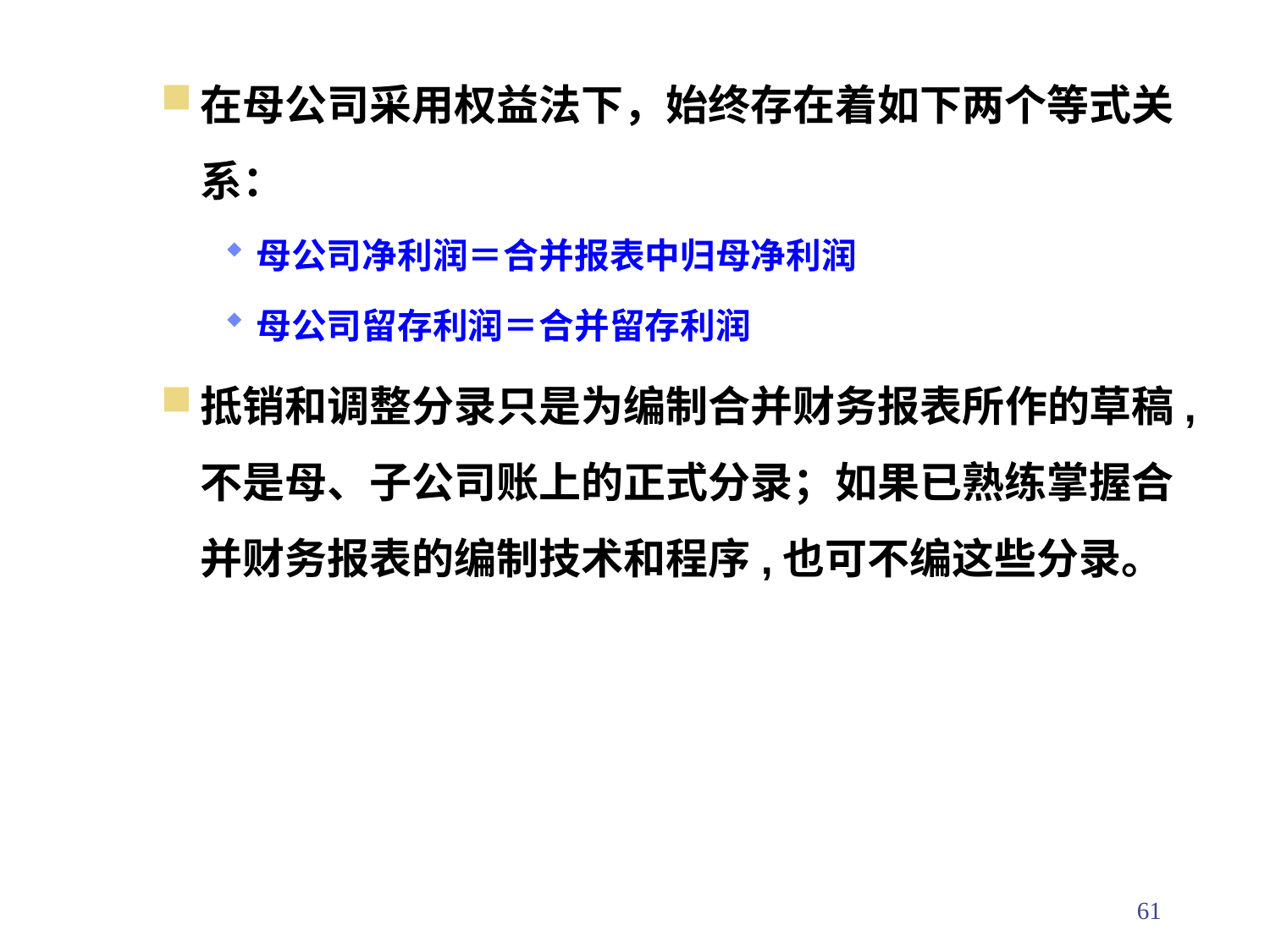

在母公司采用权益法下，始终存在着如下两个等式关系：
母公司净利润＝合并报表中归母净利润
母公司留存利润＝合并留存利润
抵销和调整分录只是为编制合并财务报表所作的草稿,不是母、子公司账上的正式分录；如果已熟练掌握合并财务报表的编制技术和程序,也可不编这些分录。
61